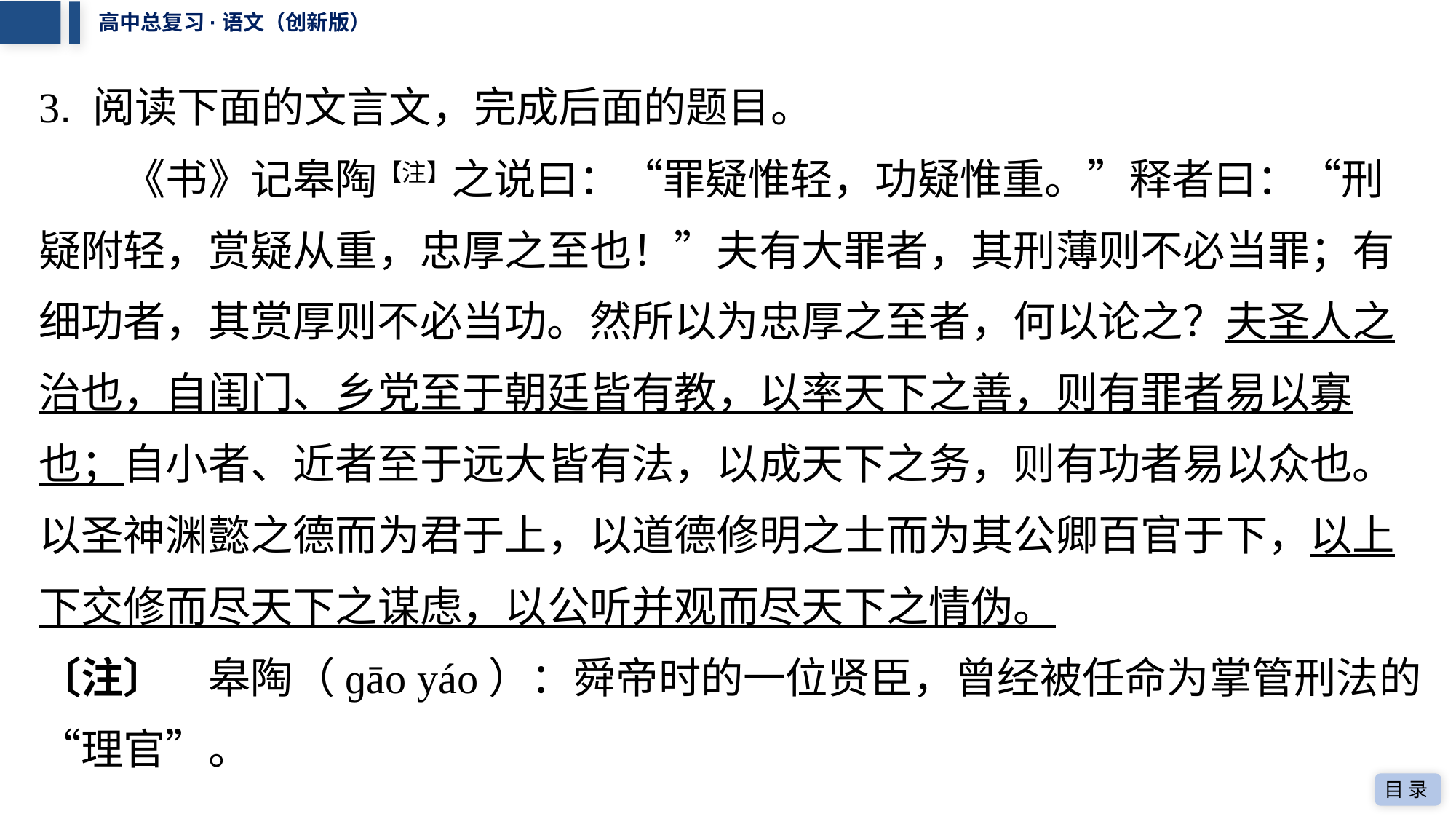

3. 阅读下面的文言文，完成后面的题目。
　　《书》记皋陶【注】之说曰：“罪疑惟轻，功疑惟重。”释者曰：“刑
疑附轻，赏疑从重，忠厚之至也！”夫有大罪者，其刑薄则不必当罪；有
细功者，其赏厚则不必当功。然所以为忠厚之至者，何以论之？夫圣人之
治也，自闺门、乡党至于朝廷皆有教，以率天下之善，则有罪者易以寡
也；自小者、近者至于远大皆有法，以成天下之务，则有功者易以众也。
以圣神渊懿之德而为君于上，以道德修明之士而为其公卿百官于下，以上
下交修而尽天下之谋虑，以公听并观而尽天下之情伪。
〔注〕　皋陶（ɡāo yáo）：舜帝时的一位贤臣，曾经被任命为掌管刑法的
“理官”。